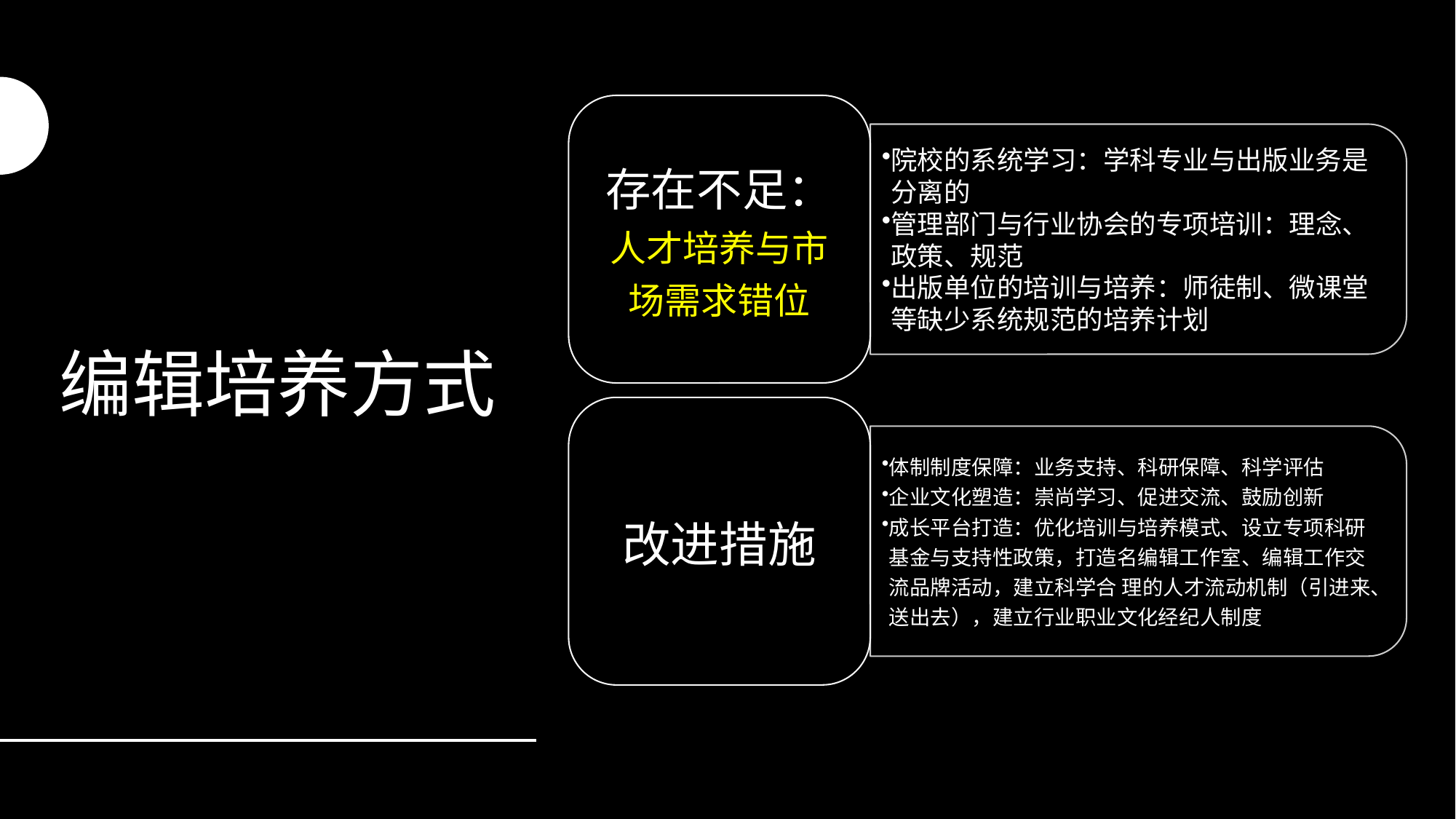

# 编辑培养方式
存在不足：人才培养与市场需求错位
院校的系统学习：学科专业与出版业务是分离的
管理部门与行业协会的专项培训：理念、政策、规范
出版单位的培训与培养：师徒制、微课堂等缺少系统规范的培养计划
改进措施
体制制度保障：业务支持、科研保障、科学评估
企业文化塑造：崇尚学习、促进交流、鼓励创新
成长平台打造：优化培训与培养模式、设立专项科研基金与支持性政策，打造名编辑工作室、编辑工作交流品牌活动，建立科学合 理的人才流动机制（引进来、送出去），建立行业职业文化经纪人制度